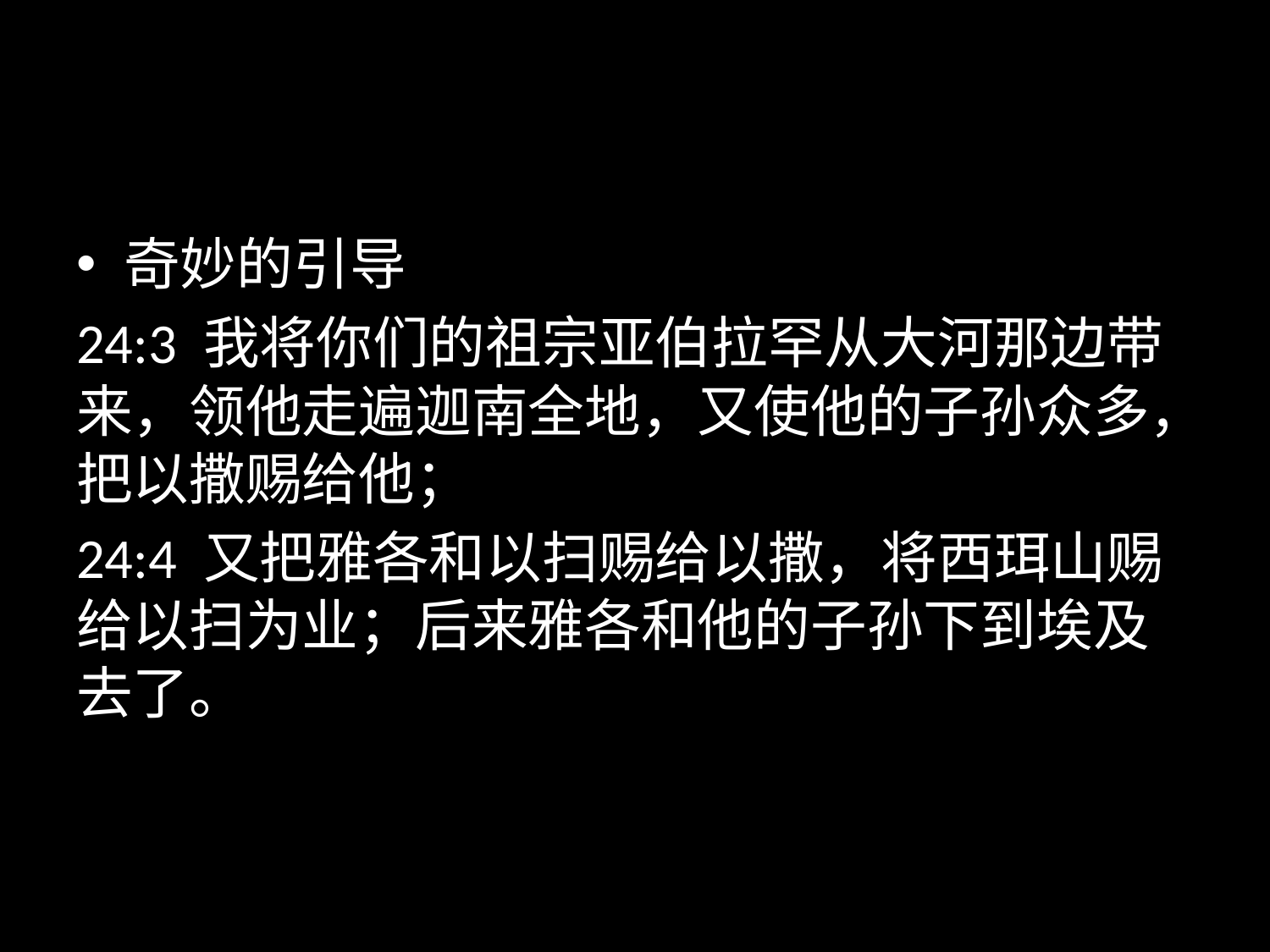

#
奇妙的引导
24:3 我将你们的祖宗亚伯拉罕从大河那边带来，领他走遍迦南全地，又使他的子孙众多，把以撒赐给他；
24:4 又把雅各和以扫赐给以撒，将西珥山赐给以扫为业；后来雅各和他的子孙下到埃及去了。